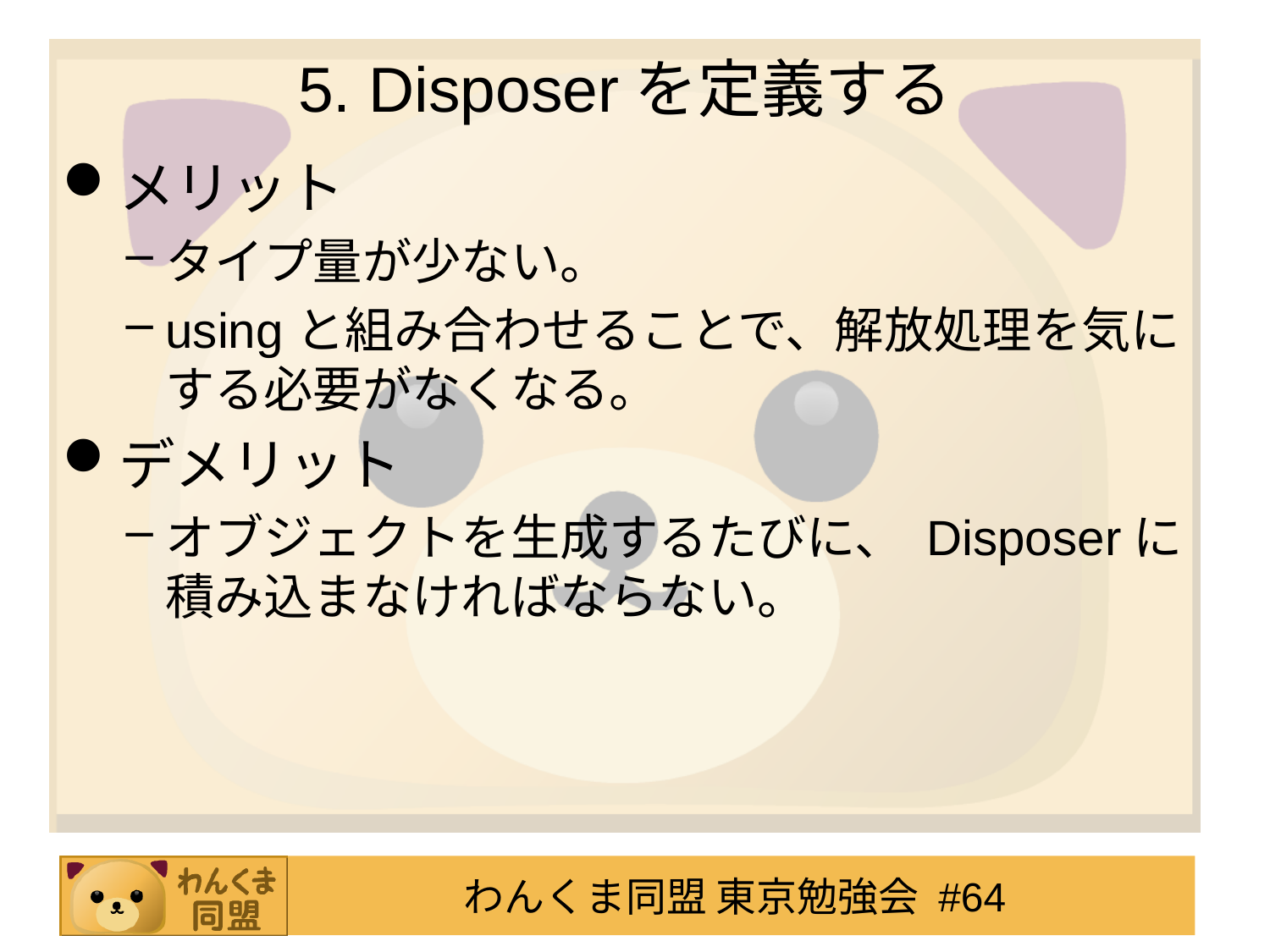

# 5. Disposerを定義する
メリット
タイプ量が少ない。
usingと組み合わせることで、解放処理を気にする必要がなくなる。
デメリット
オブジェクトを生成するたびに、 Disposerに積み込まなければならない。